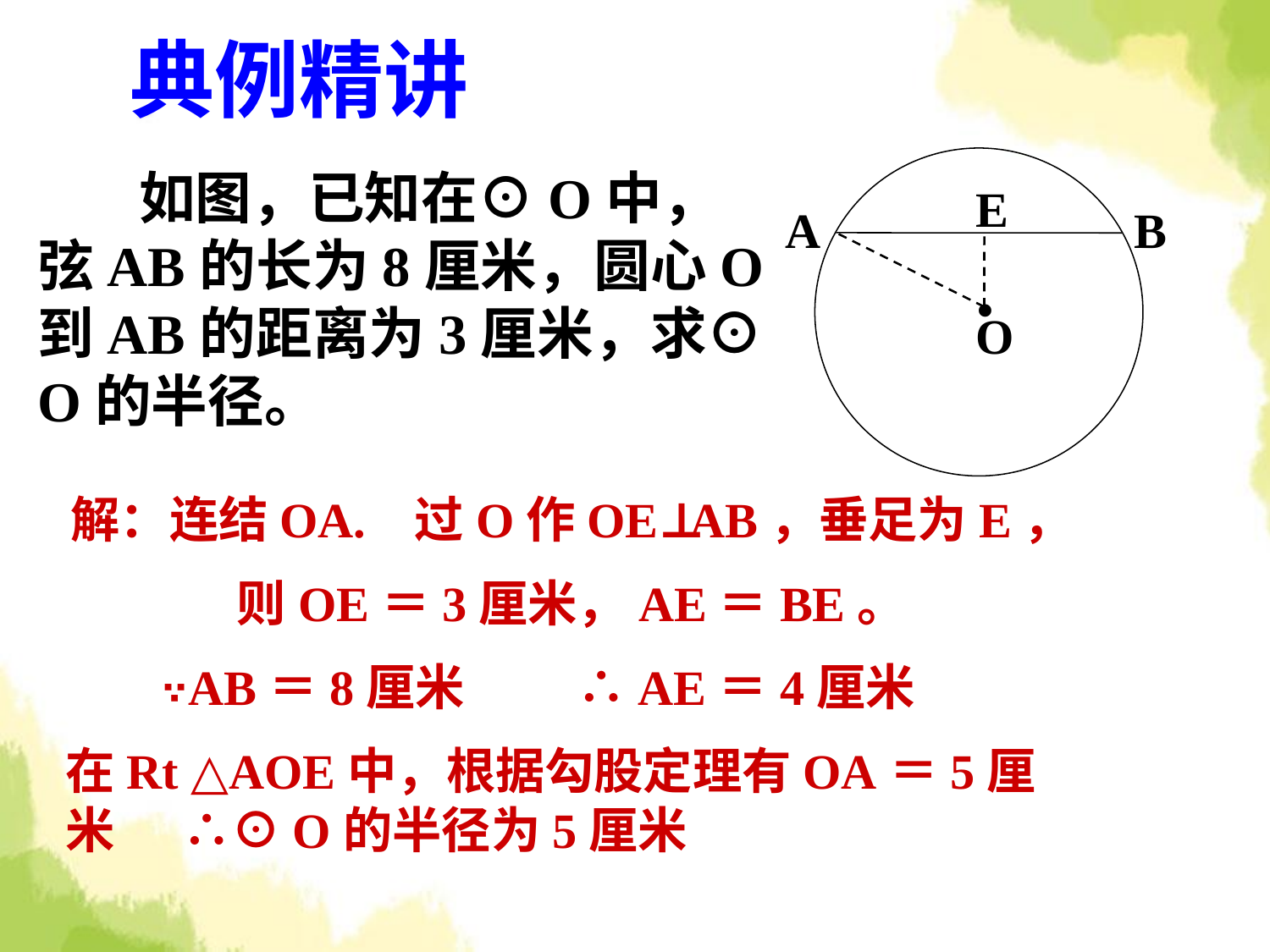

典例精讲

A
B

.
O
        如图，已知在⊙O中，弦AB的长为8厘米，圆心O到AB的距离为3厘米，求⊙O的半径。
E

解：连结OA.   过O作OE⊥AB，垂足为E，
则OE＝3厘米，AE＝BE。
∵AB＝8厘米          ∴AE＝4厘米
在Rt △AOE中，根据勾股定理有OA＝5厘米      ∴⊙O的半径为5厘米